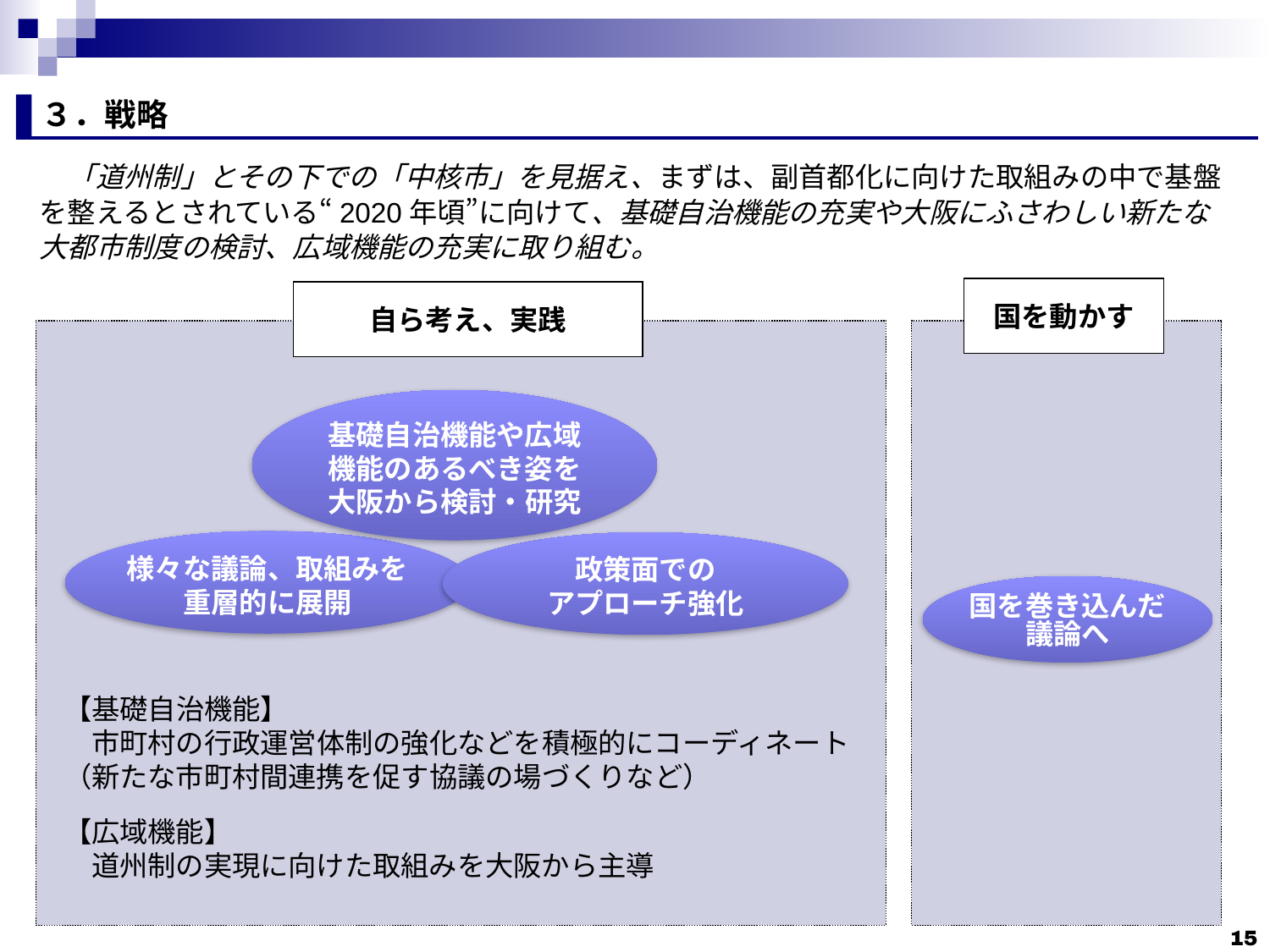

３．戦略

　「道州制」とその下での「中核市」を見据え、まずは、副首都化に向けた取組みの中で基盤を整えるとされている“2020年頃”に向けて、基礎自治機能の充実や大阪にふさわしい新たな大都市制度の検討、広域機能の充実に取り組む。
国を動かす
自ら考え、実践

基礎自治機能や広域
機能のあるべき姿を
大阪から検討・研究
様々な議論、取組みを
重層的に展開
政策面での
アプローチ強化
国を巻き込んだ議論へ
【基礎自治機能】
　市町村の行政運営体制の強化などを積極的にコーディネート
（新たな市町村間連携を促す協議の場づくりなど）
【広域機能】
　道州制の実現に向けた取組みを大阪から主導
15